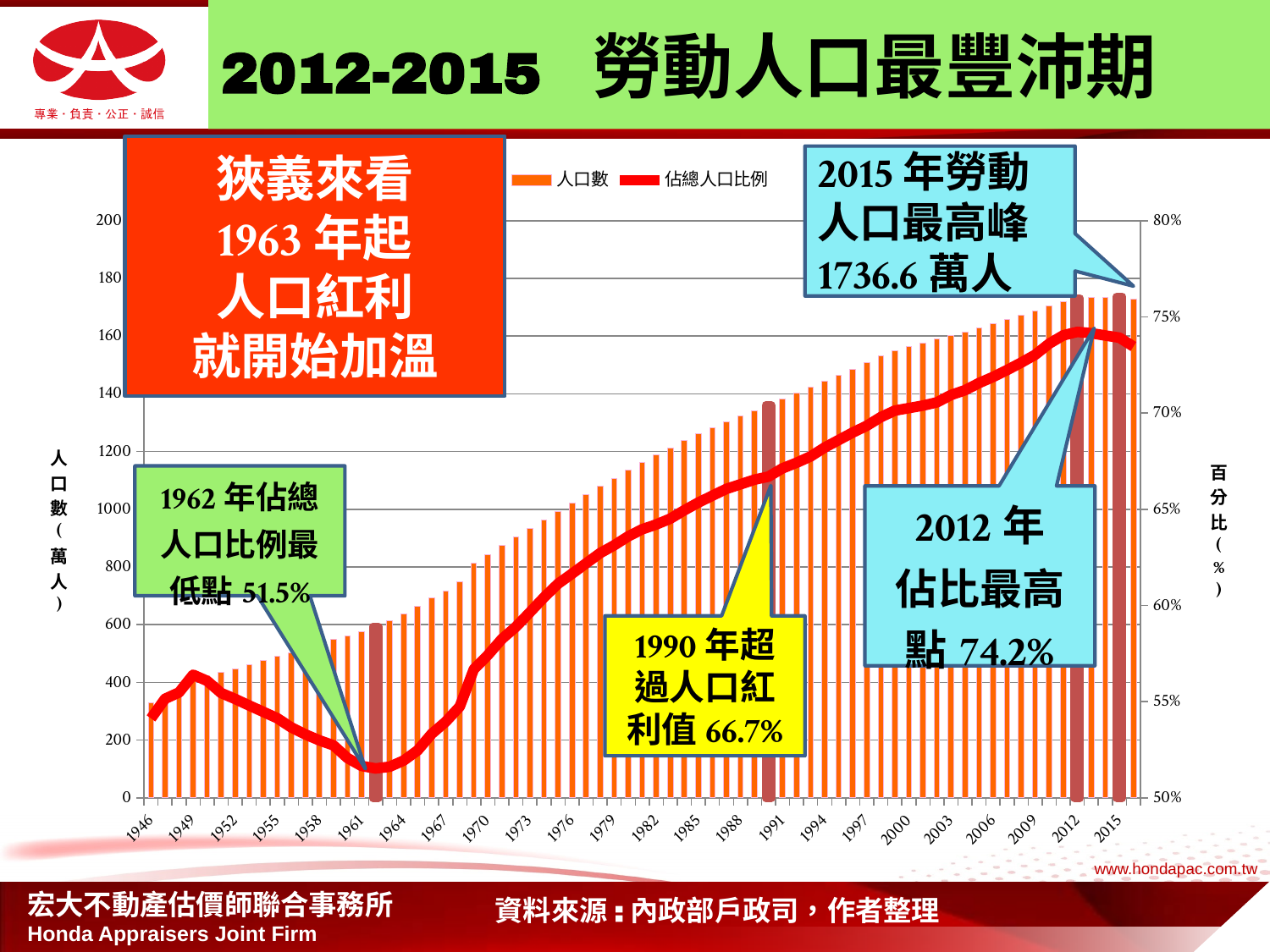

# 2012-2015  勞動人口最豐沛期
狹義來看
1963年起
人口紅利
就開始加溫
2015年勞動人口最高峰1736.6萬人

### Chart

| Category | 人口數 | 佔總人口比例 |
|---|---|---|
| 1946 | 329.69 | 0.5413 |
| 1947 | 358.35 | 0.5515 |
| 1948 | 377.71 | 0.5548000000000006 |
| 1949 | 417.16 | 0.564 |
| 1950 | 423.66 | 0.5608000000000006 |
| 1951 | 436.37 | 0.5545 |
| 1952 | 448.19 | 0.5514 |
| 1953 | 462.44 | 0.5479999999999999 |
| 1954 | 476.6 | 0.5447000000000006 |
| 1955 | 491.4699999999997 | 0.5414 |
| 1956 | 503.85 | 0.5366 |
| 1957 | 516.51 | 0.5329999999999999 |
| 1958 | 531.97 | 0.5299 |
| 1959 | 550.0499999999994 | 0.5273 |
| 1960 | 562.0 | 0.5207 |
| 1961 | 575.9499999999995 | 0.5165999999999995 |
| 1962 | 593.23 | 0.5153 |
| 1963 | 613.48 | 0.5162 |
| 1964 | 636.66 | 0.5194 |
| 1965 | 662.65 | 0.5246999999999999 |
| 1966 | 692.859999999998 | 0.5333 |
| 1967 | 717.48 | 0.5396 |
| 1968 | 747.359999999998 | 0.5475 |
| 1969 | 812.47 | 0.5668000000000006 |
| 1970 | 842.65 | 0.5742 |
| 1971 | 873.58 | 0.5826 |
| 1972 | 905.05 | 0.5889 |
| 1973 | 933.04 | 0.5964999999999996 |
| 1974 | 962.24 | 0.6042000000000006 |
| 1975 | 991.74 | 0.6113000000000006 |
| 1976 | 1022.1700000000005 | 0.6164999999999999 |
| 1977 | 1049.97 | 0.6219000000000094 |
| 1978 | 1078.8799999999999 | 0.6272000000000006 |
| 1979 | 1107.46 | 0.6313000000000006 |
| 1980 | 1136.06 | 0.6359000000000095 |
| 1981 | 1163.6799999999998 | 0.6396000000000114 |
| 1982 | 1188.82 | 0.642100000000009 |
| 1983 | 1212.1299999999999 | 0.6451000000000094 |
| 1984 | 1238.53 | 0.6495000000000006 |
| 1985 | 1262.06 | 0.6535000000000006 |
| 1986 | 1281.99 | 0.6571000000000093 |
| 1987 | 1303.1 | 0.6606000000000128 |
| 1988 | 1322.97 | 0.6630000000000108 |
| 1989 | 1341.21 | 0.6654000000000047 |
| 1990 | 1360.73 | 0.6670000000000109 |
| 1991 | 1383.33 | 0.6713000000000094 |
| 1992 | 1402.51 | 0.6742000000000095 |
| 1993 | 1422.49 | 0.6775000000000037 |
| 1994 | 1444.59 | 0.6820999999999999 |
| 1995 | 1465.03 | 0.6859999999999999 |
| 1996 | 1485.1299999999999 | 0.6899000000000006 |
| 1997 | 1507.6499999999999 | 0.6934 |
| 1998 | 1530.3 | 0.6979000000000006 |
| 1999 | 1549.23 | 0.7012999999999999 |
| 2000 | 1565.23 | 0.7026000000000089 |
| 2001 | 1577.03 | 0.7039000000000006 |
| 2002 | 1589.06 | 0.7056000000000092 |
| 2003 | 1603.52 | 0.7094 |
| 2004 | 1615.1599999999999 | 0.7119000000000006 |
| 2005 | 1629.45 | 0.7156000000000095 |
| 2006 | 1644.3899999999999 | 0.7188000000000084 |
| 2007 | 1658.46 | 0.7223999999999999 |
| 2008 | 1672.96 | 0.7262000000000006 |
| 2009 | 1688.41 | 0.7303000000000006 |
| 2010 | 1704.99 | 0.7361000000000006 |
| 2011 | 1719.49 | 0.7404000000000006 |
| 2012 | 1730.4 | 0.7422000000000006 |
| 2013 | 1733.25 | 0.7415 |
| 2014 | 1734.78 | 0.7403000000000006 |
| 2015 | 1736.57 | 0.7392000000000006 |
| 2016 | 1729.1799999999998 | 0.7346000000000109 |
1990年超過人口紅利值66.7%
資料來源:內政部戶政司，作者整理